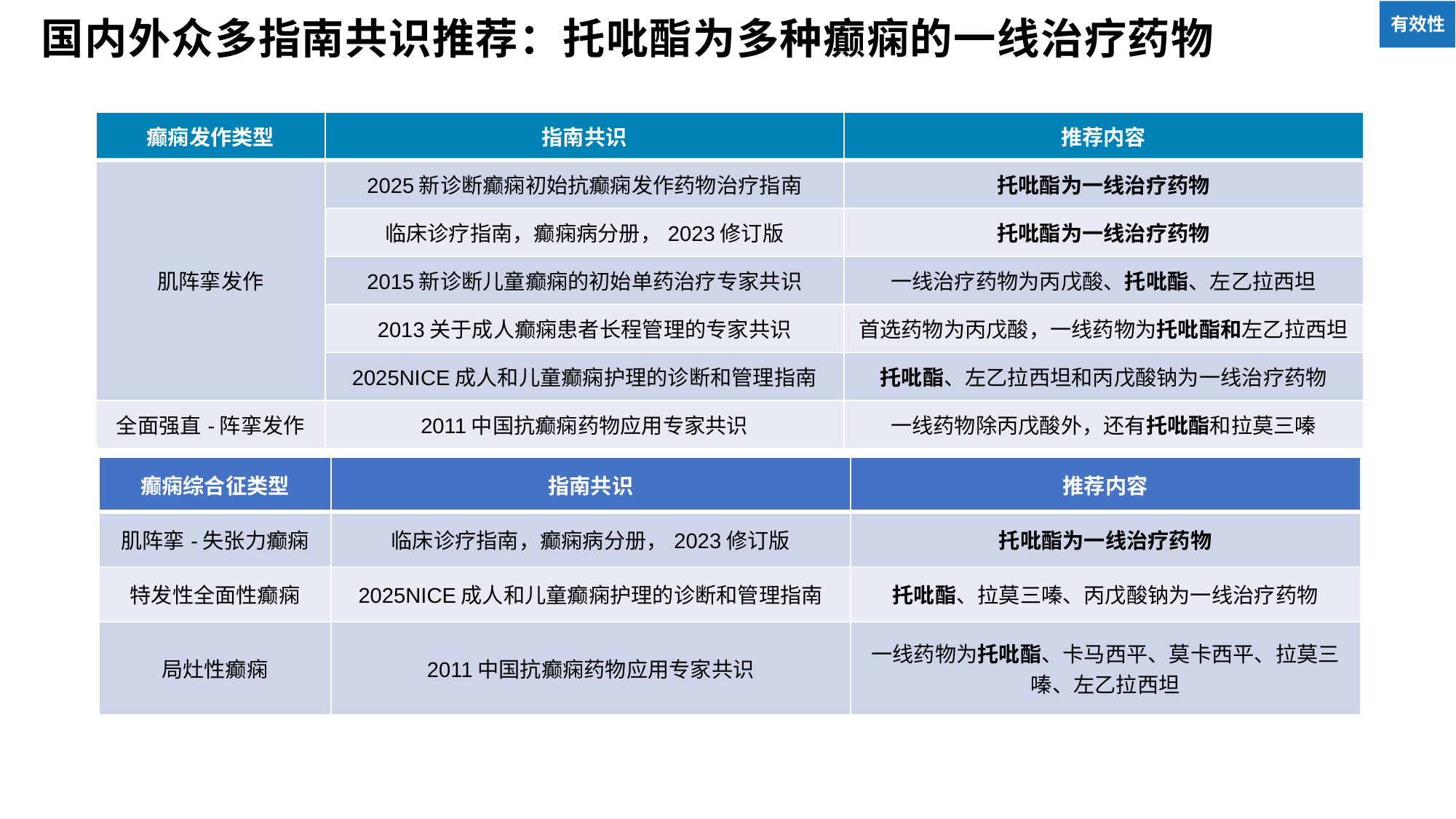

有效性
国内外众多指南共识推荐：托吡酯为多种癫痫的一线治疗药物
| 癫痫发作类型 | 指南共识 | 推荐内容 |
| --- | --- | --- |
| 肌阵挛发作 | 2025新诊断癫痫初始抗癫痫发作药物治疗指南 | 托吡酯为一线治疗药物 |
|  | 临床诊疗指南，癫痫病分册，2023修订版 | 托吡酯为一线治疗药物 |
|  | 2015新诊断儿童癫痫的初始单药治疗专家共识 | 一线治疗药物为丙戊酸、托吡酯、左乙拉西坦 |
|  | 2013关于成人癫痫患者长程管理的专家共识 | 首选药物为丙戊酸，一线药物为托吡酯和左乙拉西坦 |
|  | 2025NICE成人和儿童癫痫护理的诊断和管理指南 | 托吡酯、左乙拉西坦和丙戊酸钠为一线治疗药物 |
| 全面强直-阵挛发作 | 2011中国抗癫痫药物应用专家共识 | 一线药物除丙戊酸外，还有托吡酯和拉莫三嗪 |
| 癫痫综合征类型 | 指南共识 | 推荐内容 |
| --- | --- | --- |
| 肌阵挛-失张力癫痫 | 临床诊疗指南，癫痫病分册，2023修订版 | 托吡酯为一线治疗药物 |
| 特发性全面性癫痫 | 2025NICE成人和儿童癫痫护理的诊断和管理指南 | 托吡酯、拉莫三嗪、丙戊酸钠为一线治疗药物 |
| 局灶性癫痫 | 2011中国抗癫痫药物应用专家共识 | 一线药物为托吡酯、卡马西平、莫卡西平、拉莫三嗪、左乙拉西坦 |